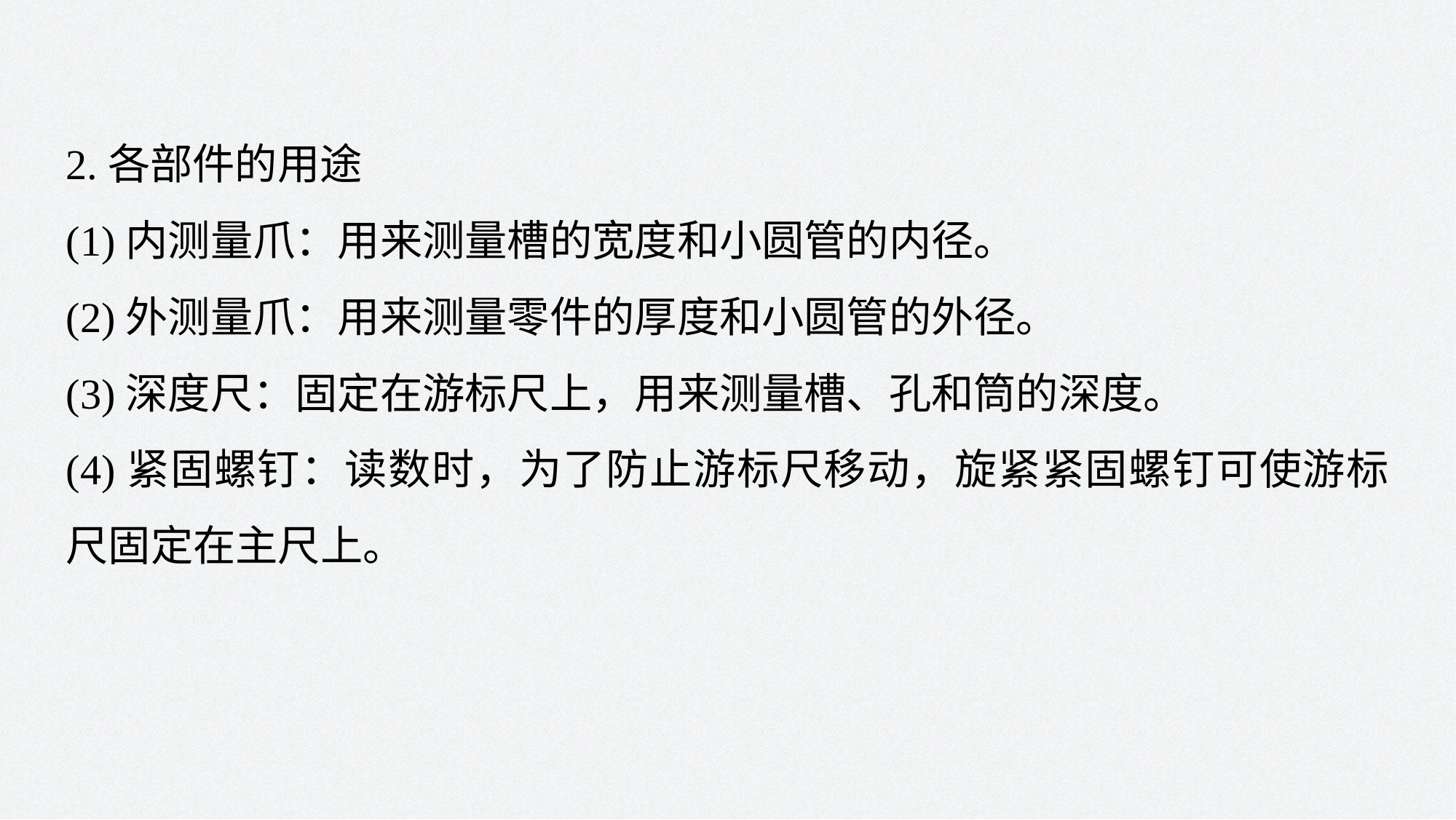

2.各部件的用途
(1)内测量爪：用来测量槽的宽度和小圆管的内径。
(2)外测量爪：用来测量零件的厚度和小圆管的外径。
(3)深度尺：固定在游标尺上，用来测量槽、孔和筒的深度。
(4)紧固螺钉：读数时，为了防止游标尺移动，旋紧紧固螺钉可使游标尺固定在主尺上。